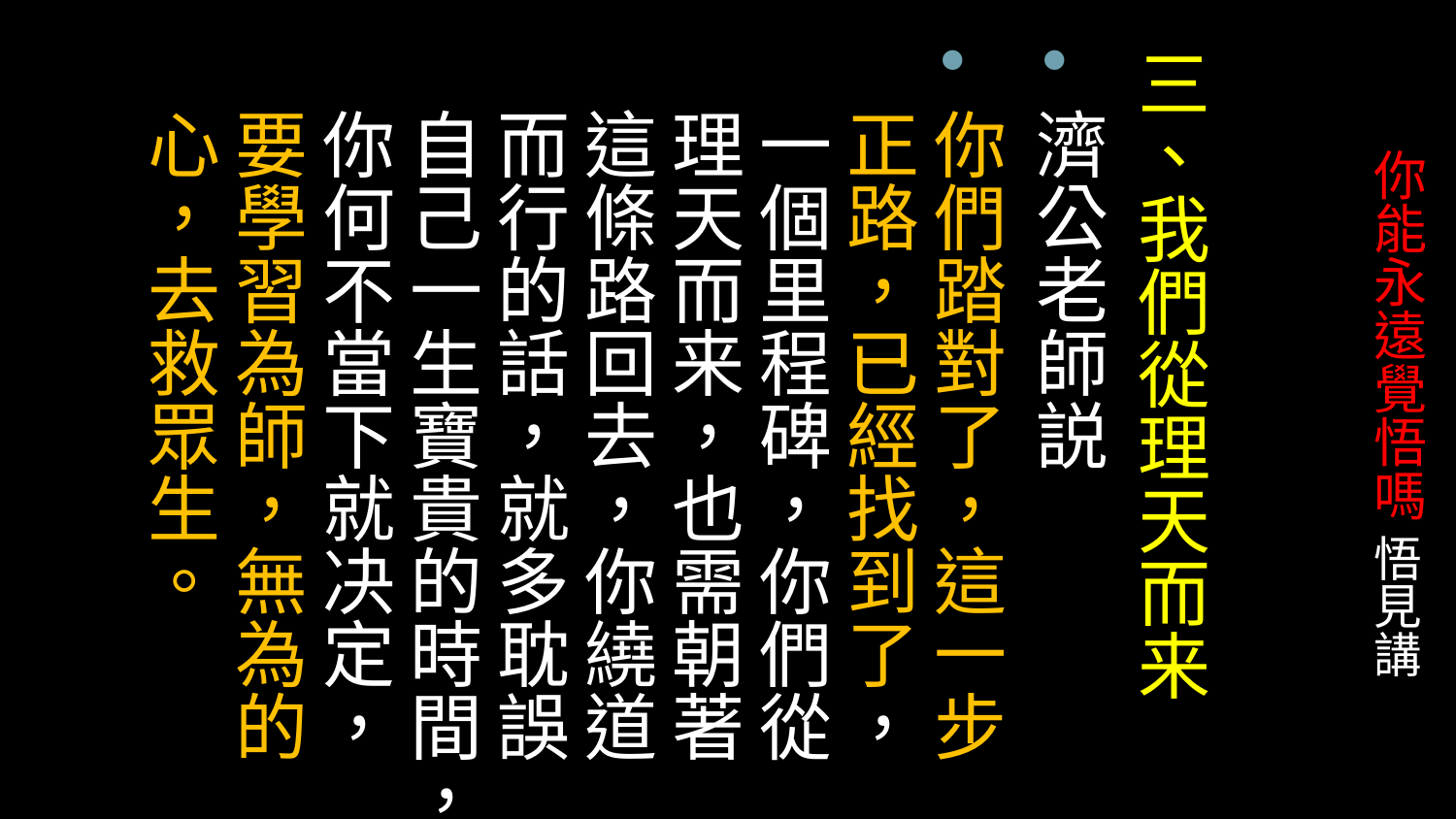

三、我們從理天而来
濟公老師説
你們踏對了，這一步正路，已經找到了，一個里程碑，你們從理天而来，也需朝著這條路回去，你繞道而行的話，就多耽誤自己一生寶貴的時間，你何不當下就决定，要學習為師，無為的心，去救眾生。

# 你能永遠覺悟嗎 悟見講